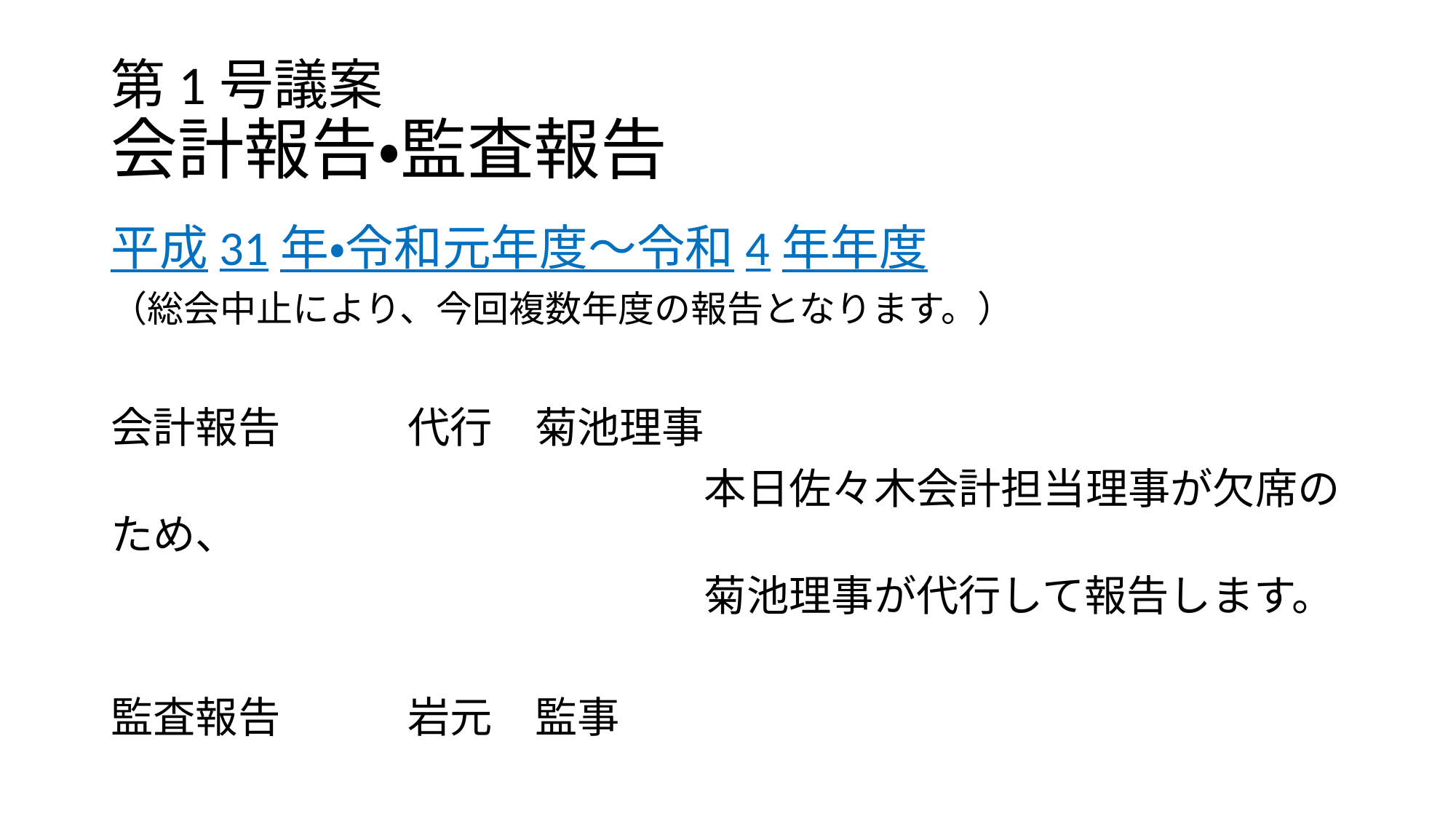

# 第1号議案 会計報告・監査報告
平成31年・令和元年度～令和4年年度
（総会中止により、今回複数年度の報告となります。）

会計報告　　　代行　菊池理事
　　　　　　　　　　　　　　本日佐々木会計担当理事が欠席のため、
　　　　　　　　　　　　　　菊池理事が代行して報告します。

監査報告　　　岩元　監事